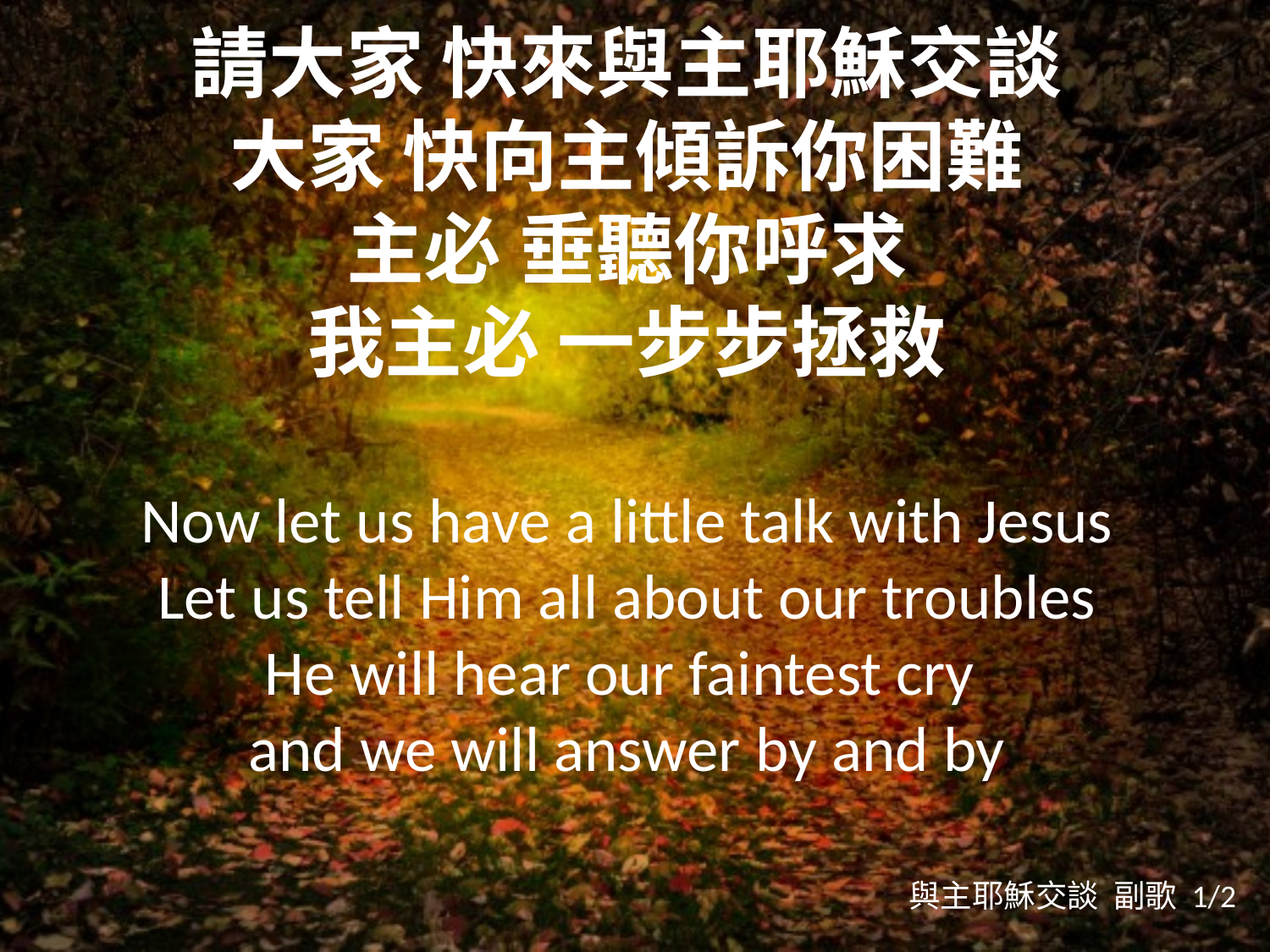

請大家 快來與主耶穌交談
大家 快向主傾訴你困難
主必 垂聽你呼求
我主必 一步步拯救

Now let us have a little talk with Jesus
Let us tell Him all about our troubles
He will hear our faintest cry
and we will answer by and by
與主耶穌交談  副歌 1/2